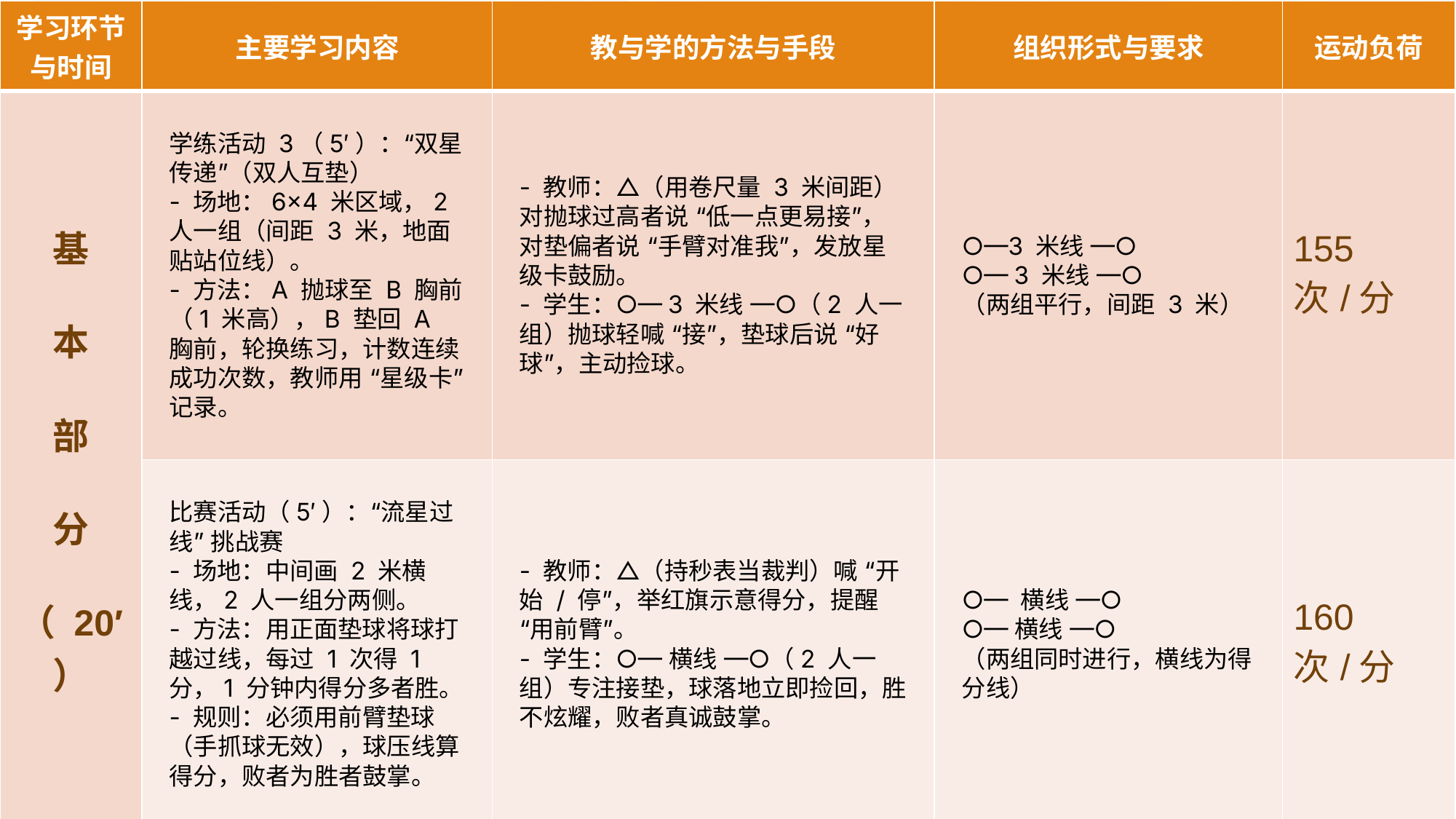

| 学习环节与时间 | 主要学习内容 | 教与学的方法与手段 | 组织形式与要求 | 运动负荷 |
| --- | --- | --- | --- | --- |
| 基 本 部 分 （ 20′ ） | 学练活动 3（5′）：“双星传递”（双人互垫） - 场地：6×4 米区域，2 人一组（间距 3 米，地面贴站位线）。 - 方法：A 抛球至 B 胸前（1 米高），B 垫回 A 胸前，轮换练习，计数连续成功次数，教师用 “星级卡” 记录。 | - 教师：△（用卷尺量 3 米间距）对抛球过高者说 “低一点更易接”，对垫偏者说 “手臂对准我”，发放星级卡鼓励。 - 学生：○—3 米线 —○（2 人一组）抛球轻喊 “接”，垫球后说 “好球”，主动捡球。 | ○—3 米线 —○ ○—3 米线 —○ （两组平行，间距 3 米） | 155次/分 |
|  | 比赛活动（5′）：“流星过线” 挑战赛 - 场地：中间画 2 米横线，2 人一组分两侧。 - 方法：用正面垫球将球打越过线，每过 1 次得 1 分，1 分钟内得分多者胜。 - 规则：必须用前臂垫球（手抓球无效），球压线算得分，败者为胜者鼓掌。 | - 教师：△（持秒表当裁判）喊 “开始 / 停”，举红旗示意得分，提醒 “用前臂”。 - 学生：○— 横线 —○（2 人一组）专注接垫，球落地立即捡回，胜不炫耀，败者真诚鼓掌。 | ○— 横线 —○ ○— 横线 —○ （两组同时进行，横线为得分线） | 160次/分 |